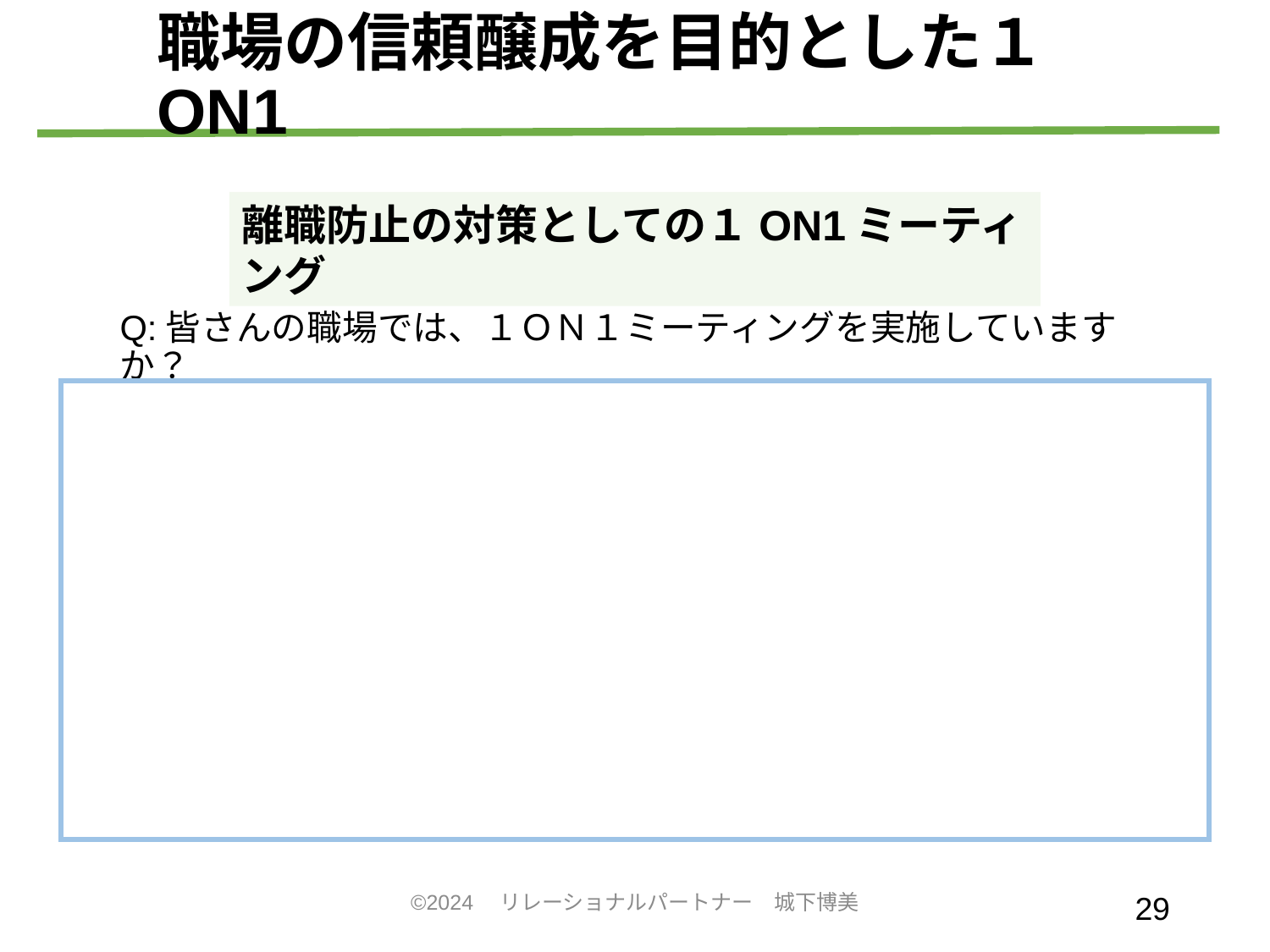

# 職場の信頼醸成を目的とした１ON1
離職防止の対策としての１ON1ミーティング
Q:皆さんの職場では、１ＯＮ１ミーティングを実施していますか？

©2024　リレーショナルパートナー　城下博美
29